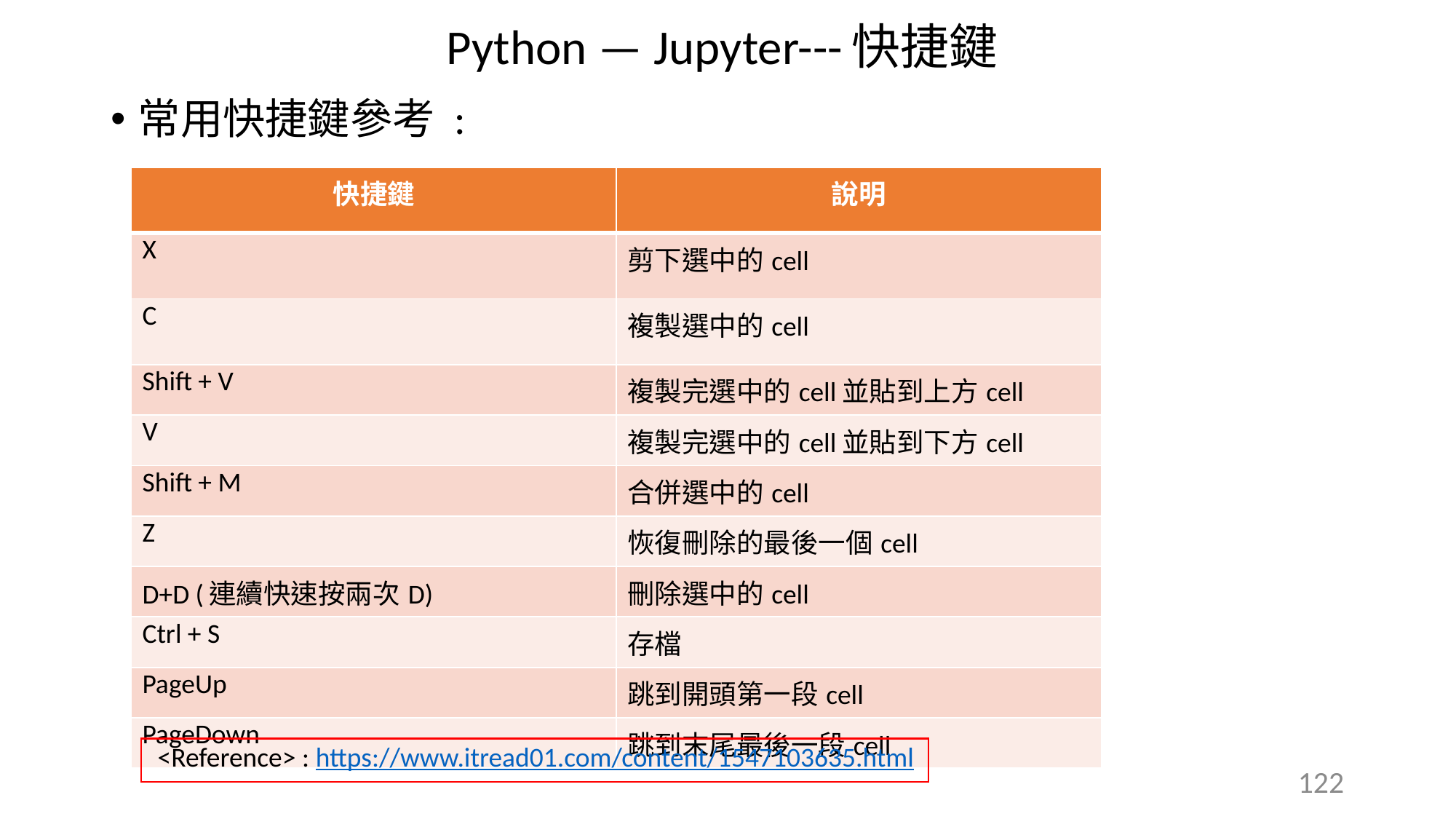

# Python — Jupyter---快捷鍵
常用快捷鍵參考 :

| 快捷鍵 | 說明 |
| --- | --- |
| X | 剪下選中的cell |
| C | 複製選中的cell |
| Shift + V | 複製完選中的cell並貼到上方cell |
| V | 複製完選中的cell並貼到下方cell |
| Shift + M | 合併選中的cell |
| Z | 恢復刪除的最後一個cell |
| D+D (連續快速按兩次D) | 刪除選中的cell |
| Ctrl + S | 存檔 |
| PageUp | 跳到開頭第一段cell |
| PageDown | 跳到末尾最後一段cell |
<Reference> : https://www.itread01.com/content/1547103635.html

122